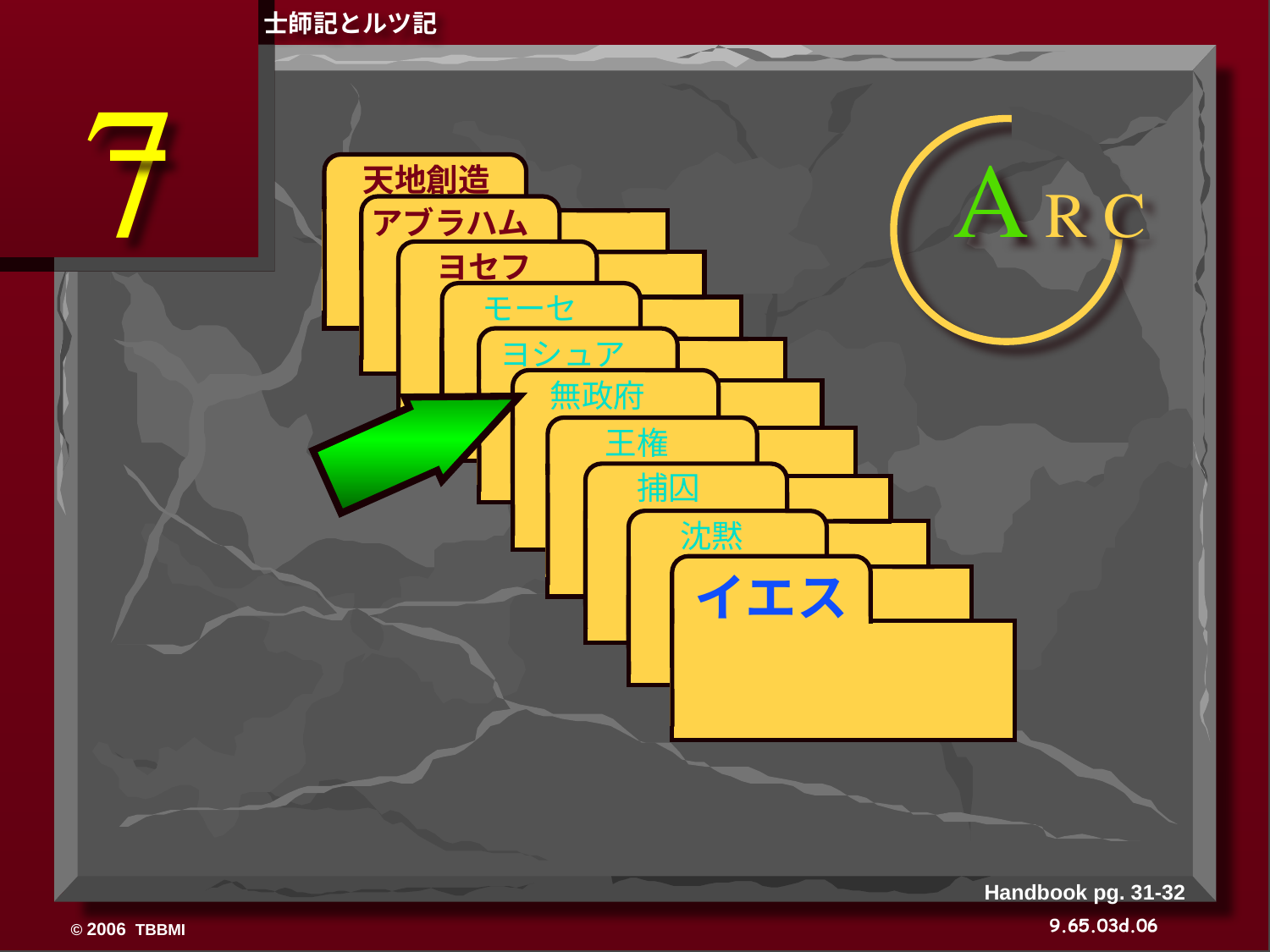

士師記とルツ記
7

A R C

  天地創造
ABRAHAM

アブラハム
ABRAHAM

ヨセフ
ABRAHAM

モーセ

ヨシュア

無政府

王権

捕囚

沈黙

イエス

Handbook pg. 31-32
06